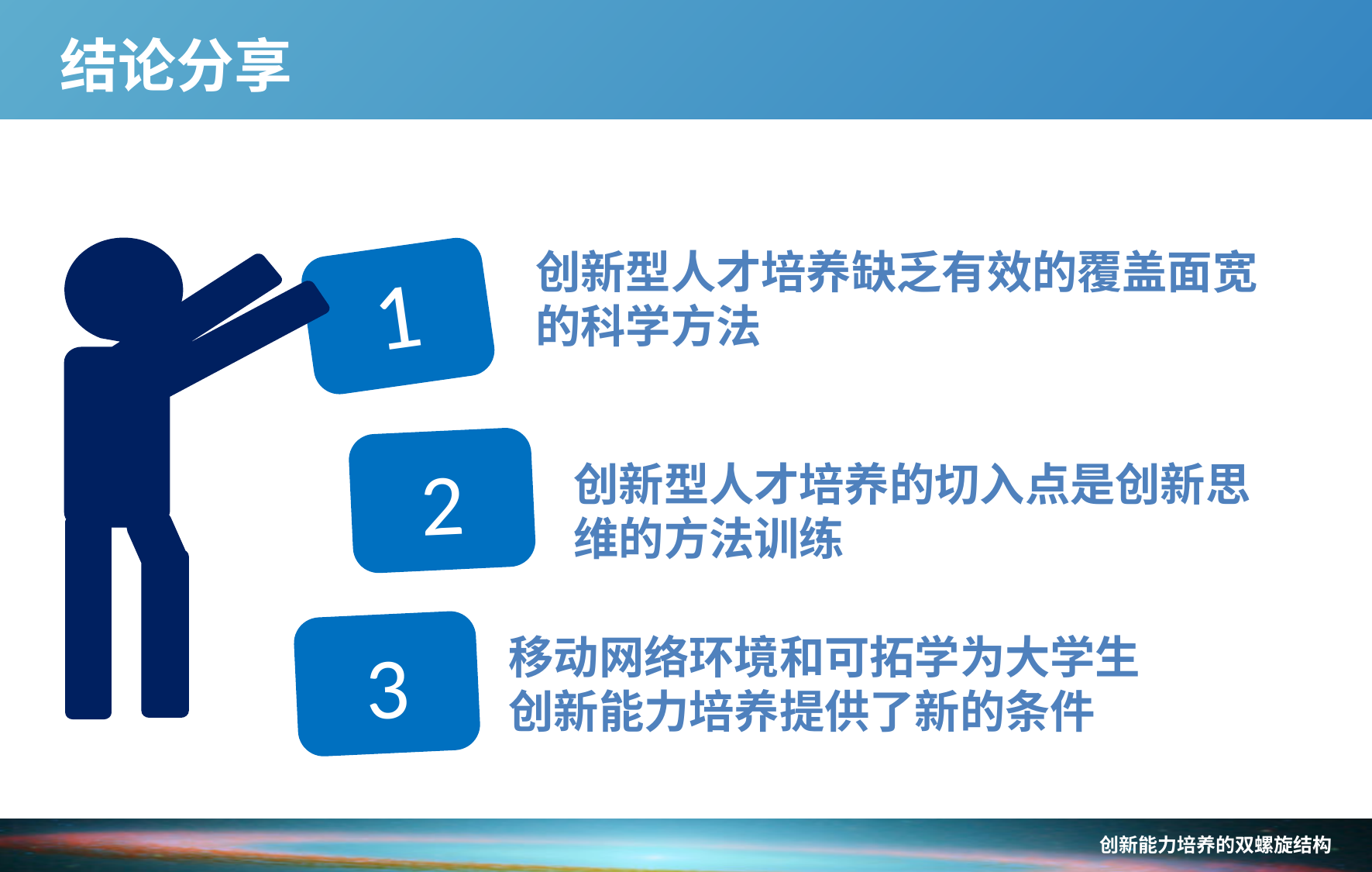

结论分享

1

创新型人才培养缺乏有效的覆盖面宽的科学方法

2
创新型人才培养的切入点是创新思维的方法训练

3
移动网络环境和可拓学为大学生创新能力培养提供了新的条件
创新能力培养的双螺旋结构